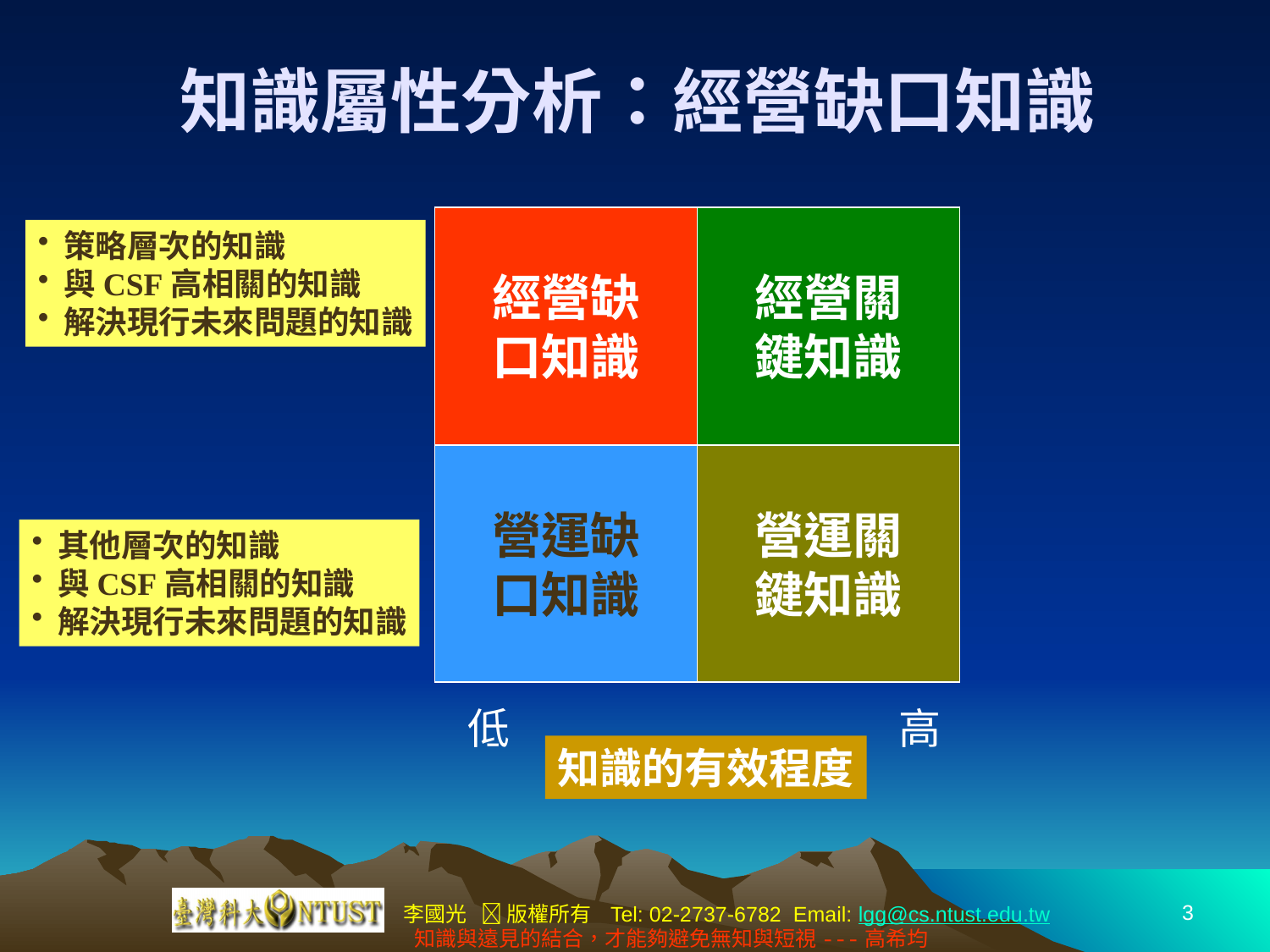

# 知識屬性分析：經營缺口知識
經營缺
口知識
經營關
鍵知識
 策略層次的知識
 與CSF高相關的知識
 解決現行未來問題的知識
營運缺
口知識
營運關
鍵知識
 其他層次的知識
 與CSF高相關的知識
 解決現行未來問題的知識
低
高
知識的有效程度
3